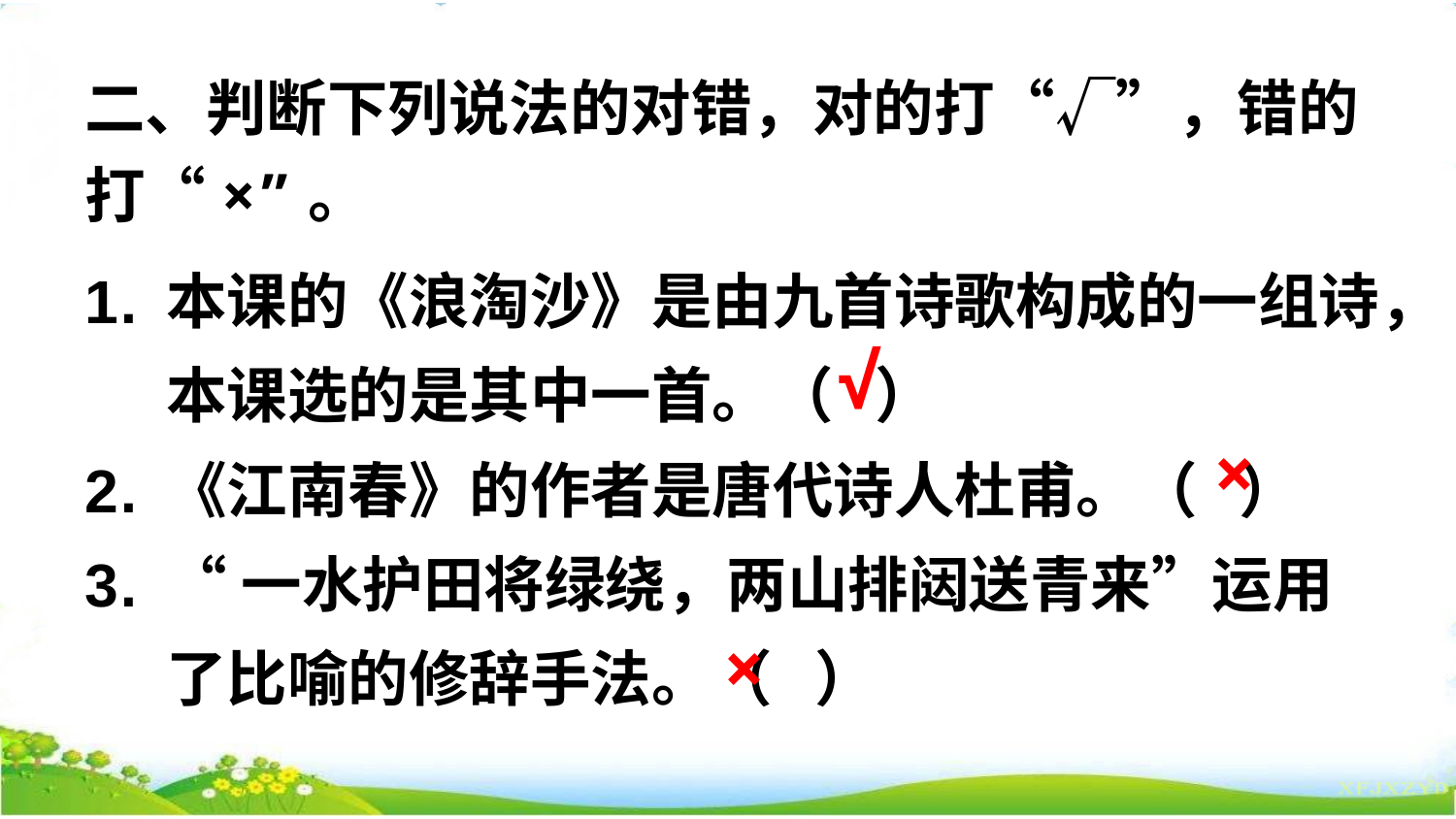

二、判断下列说法的对错，对的打“√”，错的打“×”。
本课的《浪淘沙》是由九首诗歌构成的一组诗，本课选的是其中一首。（   ）
《江南春》的作者是唐代诗人杜甫。（   ）
“一水护田将绿绕，两山排闼送青来”运用了比喻的修辞手法。（   ）
√
×
×